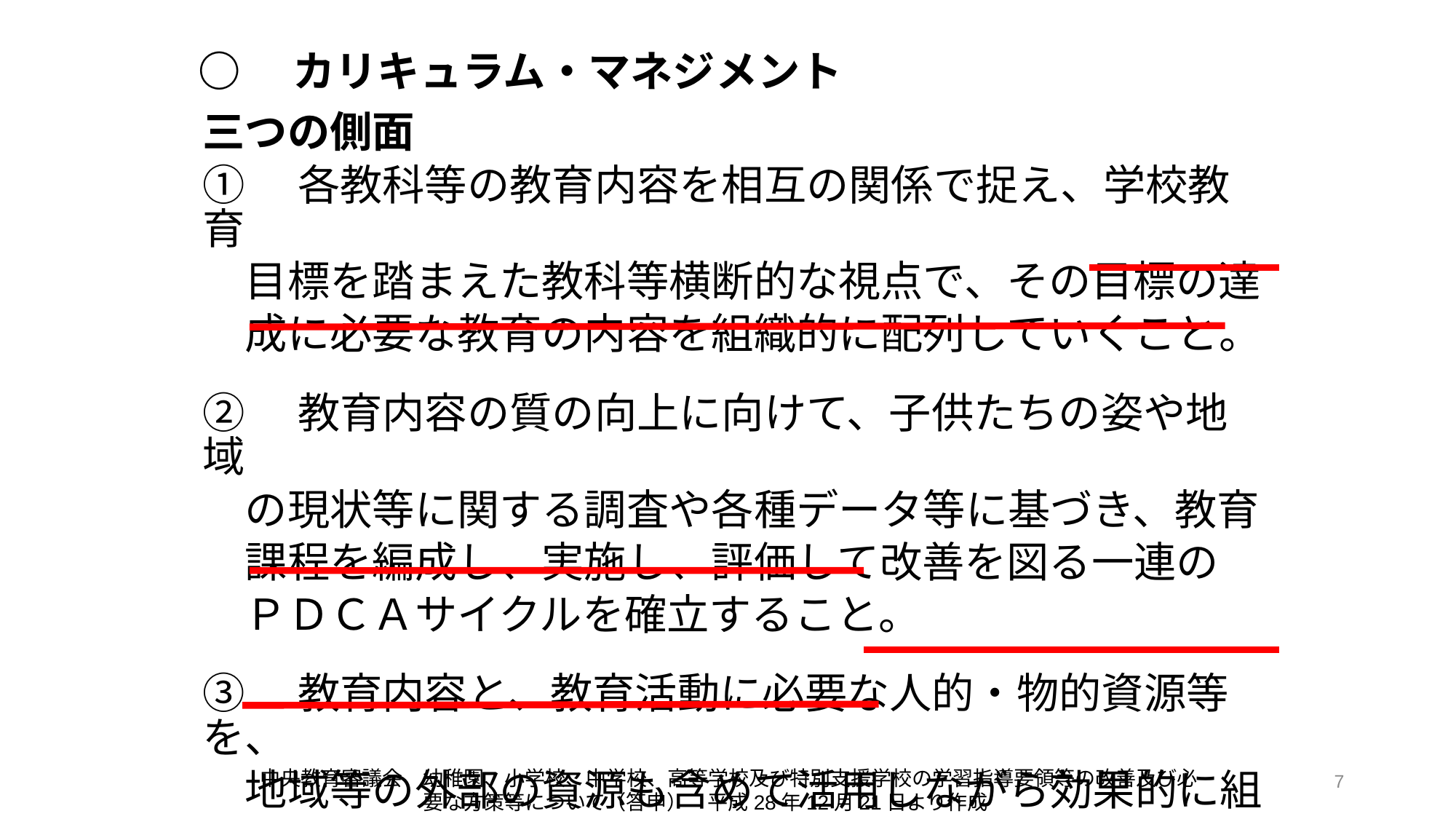

○　カリキュラム・マネジメント
三つの側面
①　各教科等の教育内容を相互の関係で捉え、学校教育
　目標を踏まえた教科等横断的な視点で、その目標の達
　成に必要な教育の内容を組織的に配列していくこと。

②　教育内容の質の向上に向けて、子供たちの姿や地域
　の現状等に関する調査や各種データ等に基づき、教育
　課程を編成し、実施し、評価して改善を図る一連の
　ＰＤＣＡサイクルを確立すること。

③　教育内容と、教育活動に必要な人的・物的資源等を、
　地域等の外部の資源も含めて活用しながら効果的に組
　み合わせること。
7
中央教育審議会　幼稚園、小学校、中学校、高等学校及び特別支援学校の学習指導要領等の改善及び必
　　　　　　　　要な方策等について（答申）　平成28年12月21日より作成